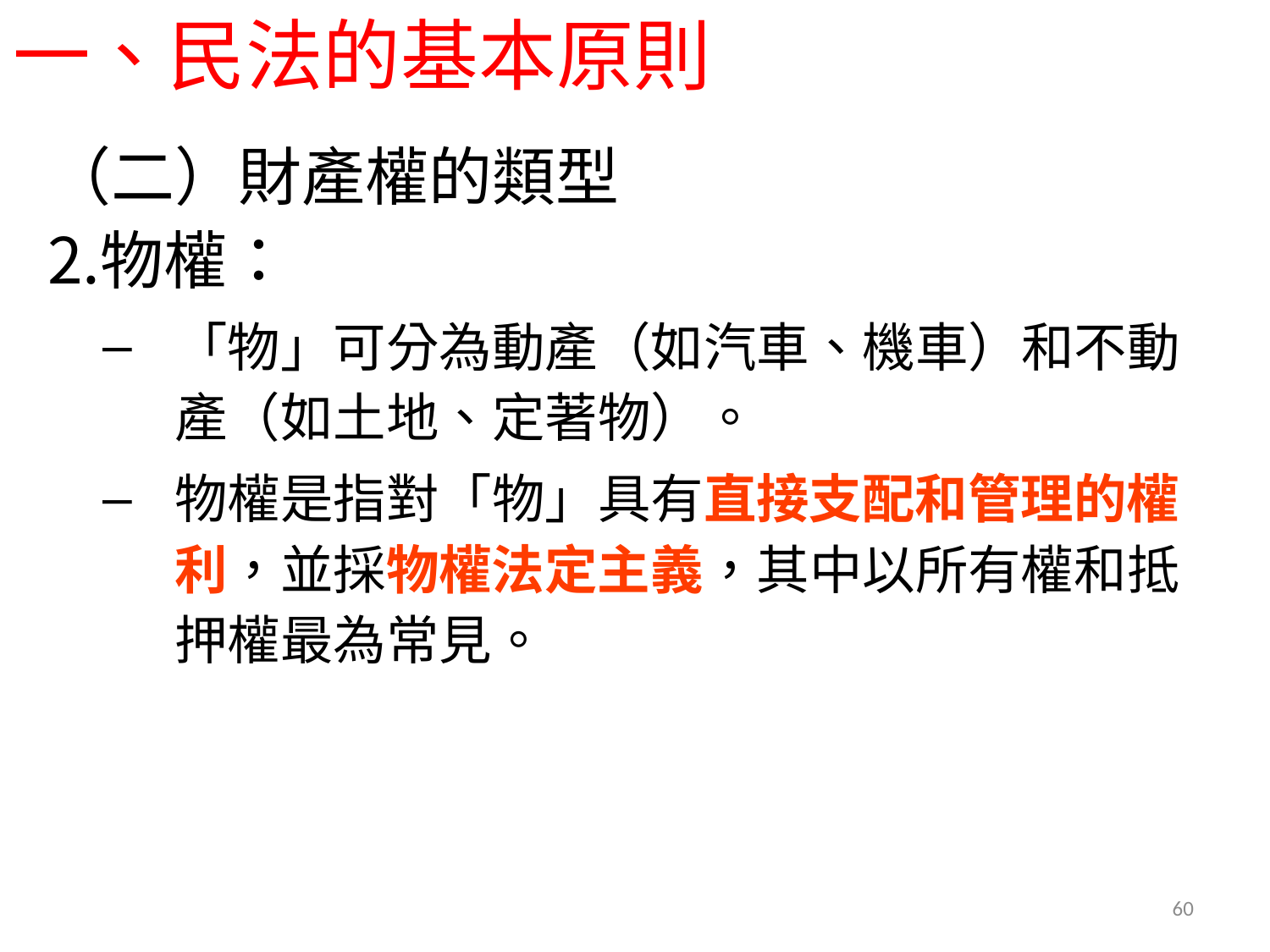

# 一、民法的基本原則
（二）財產權的類型
物權：
「物」可分為動產（如汽車、機車）和不動產（如土地、定著物）。
物權是指對「物」具有直接支配和管理的權利，並採物權法定主義，其中以所有權和抵押權最為常見。

60